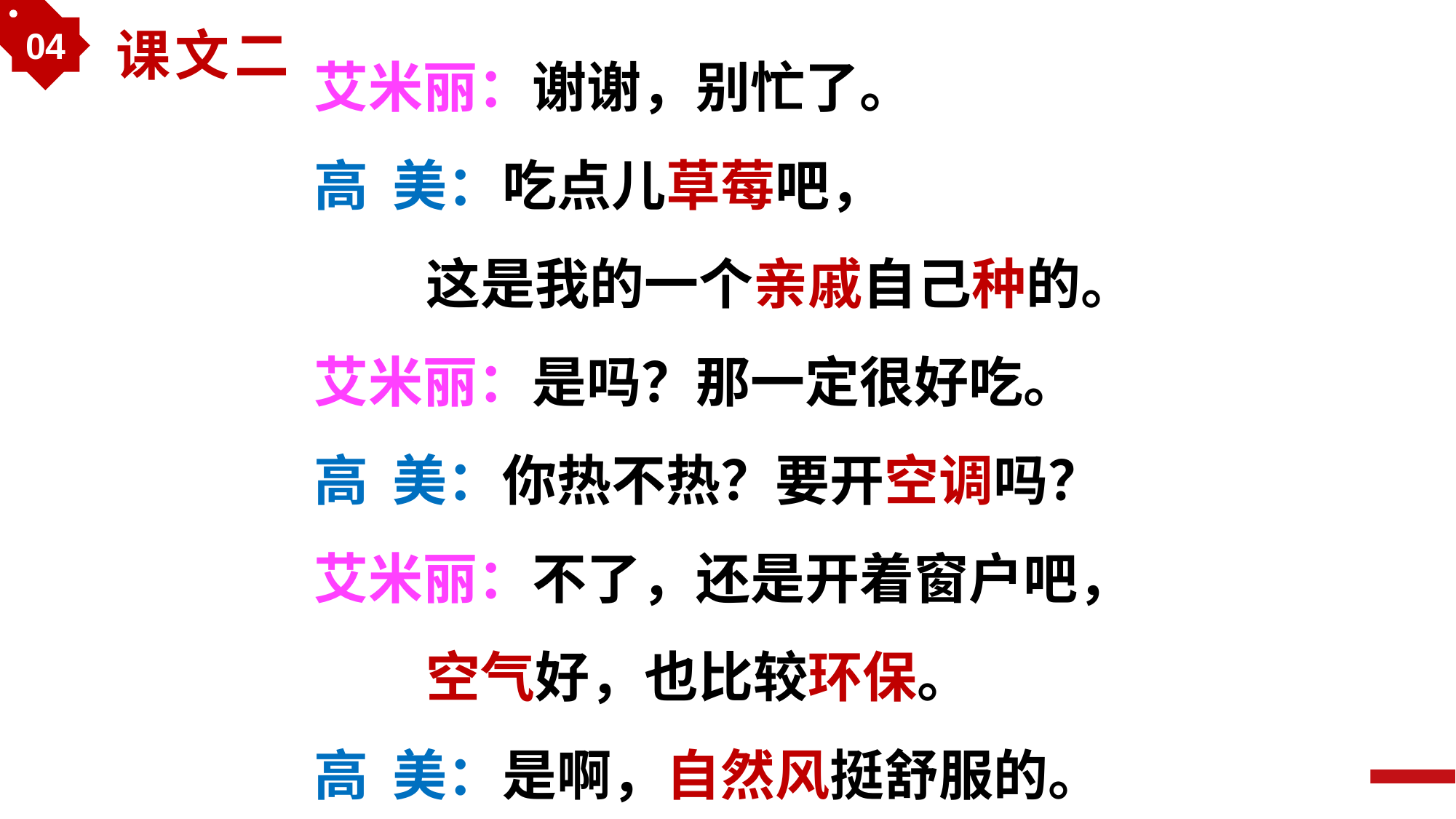

04
艾米丽：谢谢，别忙了。
高  美：吃点儿草莓吧，
        这是我的一个亲戚自己种的。
艾米丽：是吗？那一定很好吃。
高  美：你热不热？要开空调吗？
艾米丽：不了，还是开着窗户吧，
        空气好，也比较环保。
高  美：是啊，自然风挺舒服的。
课文二